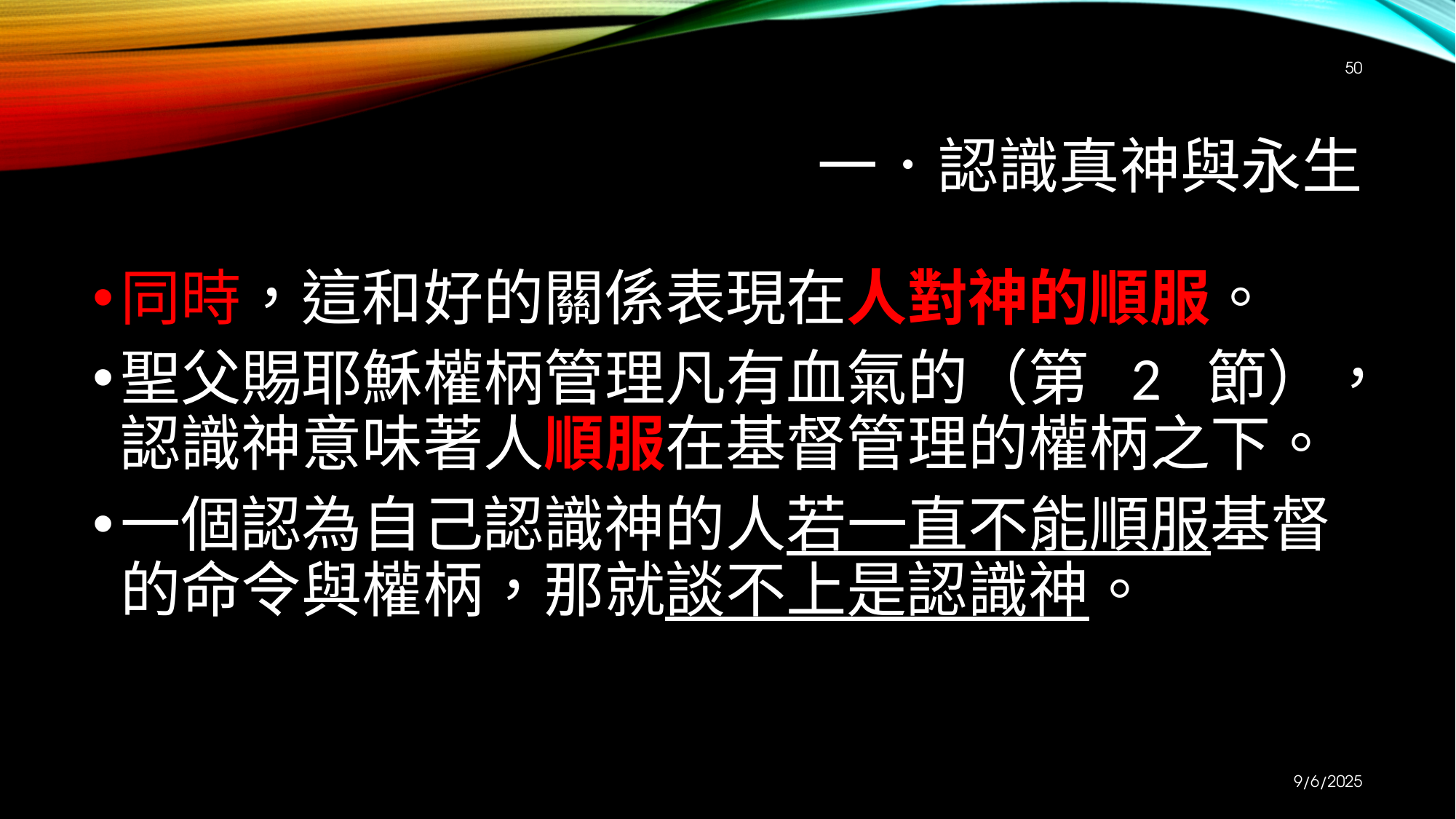

50
# 一．認識真神與永生
同時，這和好的關係表現在人對神的順服。
聖父賜耶穌權柄管理凡有血氣的（第  2  節），認識神意味著人順服在基督管理的權柄之下。
一個認為自己認識神的人若一直不能順服基督的命令與權柄，那就談不上是認識神。

9/6/2025